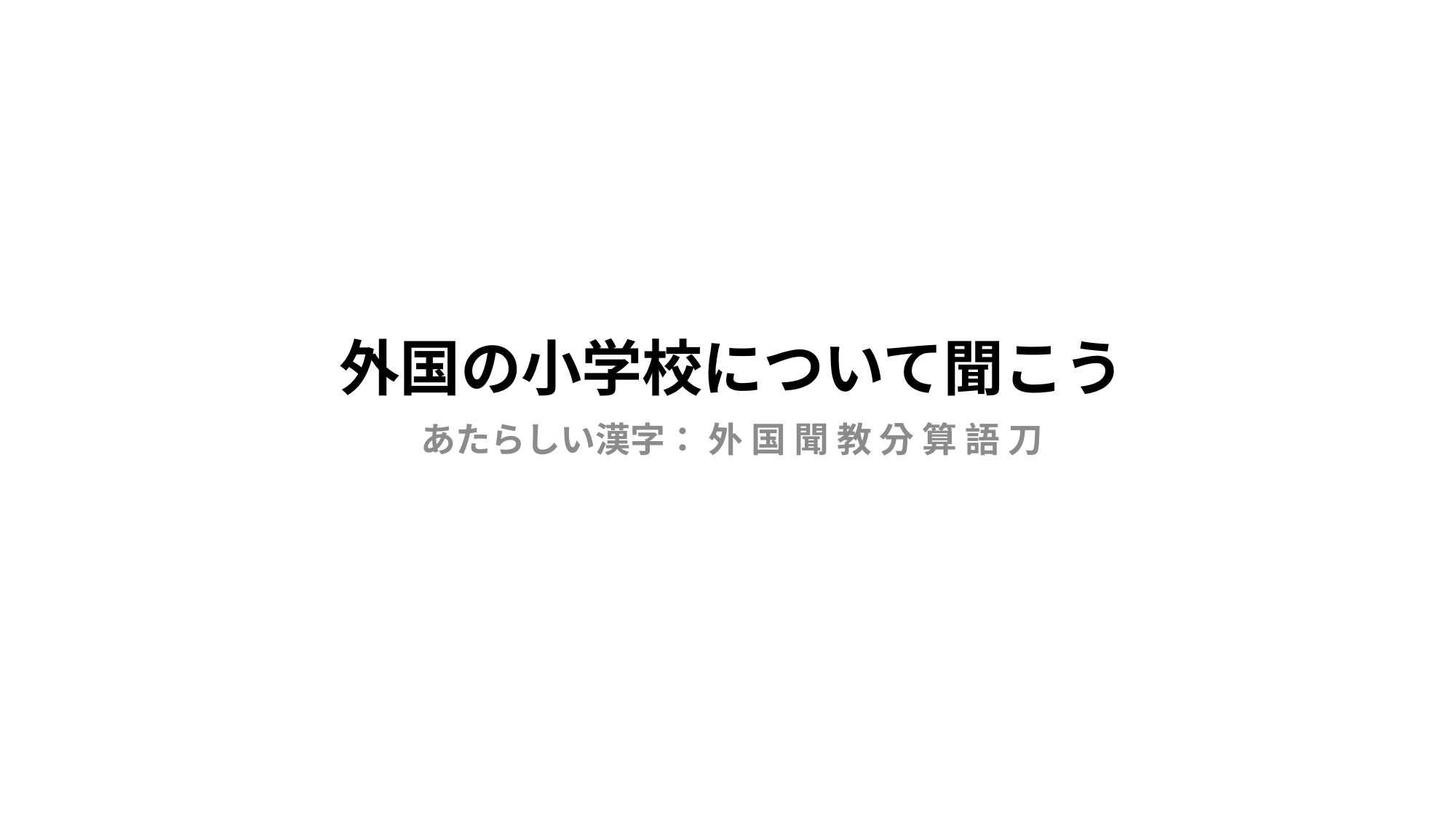

# 外国の小学校について聞こう
あたらしい漢字： 外 国 聞 教 分 算 語 刀